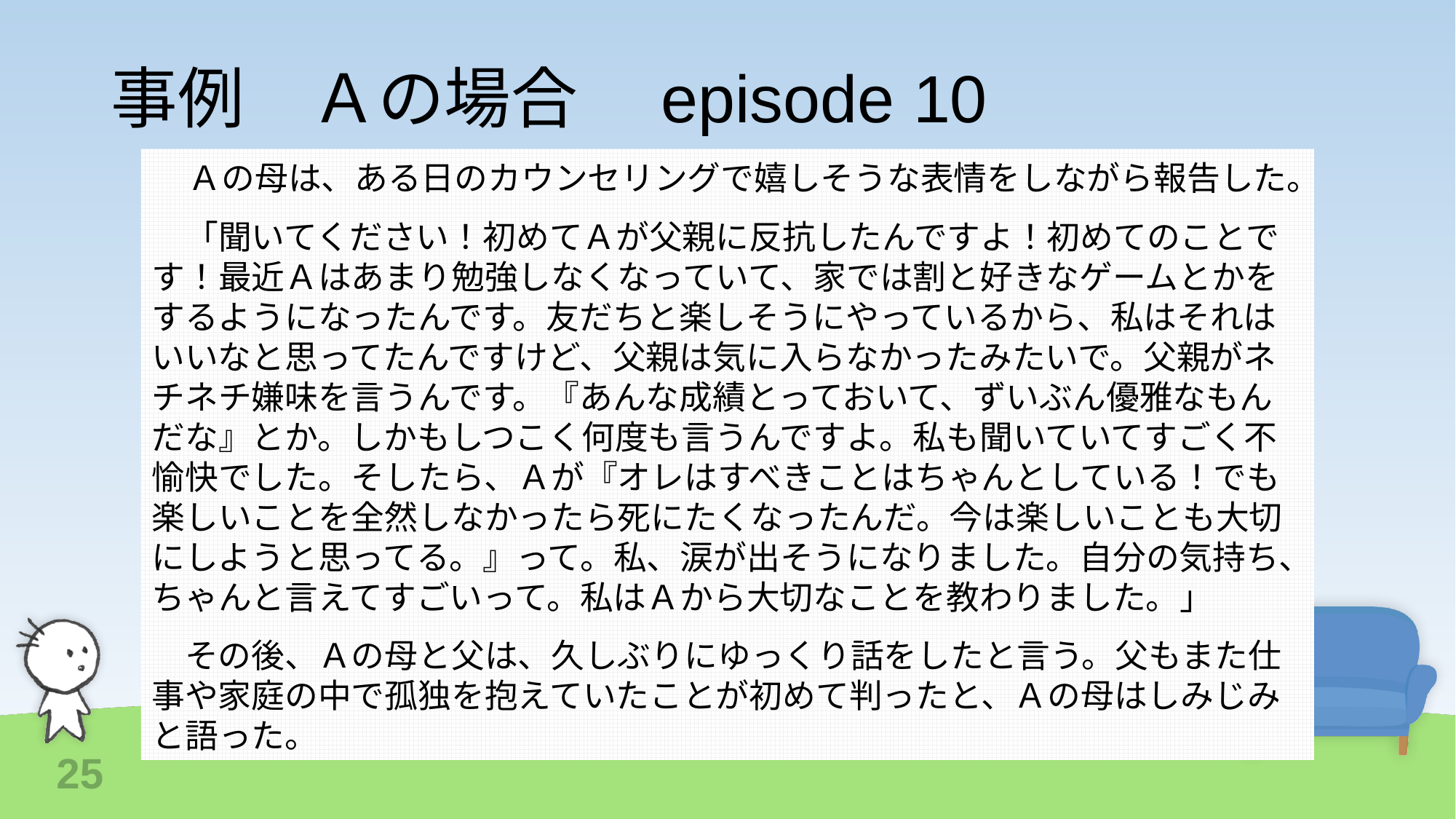

# 事例　Ａの場合　episode 10
　Ａの母は、ある日のカウンセリングで嬉しそうな表情をしながら報告した。
　「聞いてください！初めてＡが父親に反抗したんですよ！初めてのことです！最近Ａはあまり勉強しなくなっていて、家では割と好きなゲームとかをするようになったんです。友だちと楽しそうにやっているから、私はそれはいいなと思ってたんですけど、父親は気に入らなかったみたいで。父親がネチネチ嫌味を言うんです。『あんな成績とっておいて、ずいぶん優雅なもんだな』とか。しかもしつこく何度も言うんですよ。私も聞いていてすごく不愉快でした。そしたら、Ａが『オレはすべきことはちゃんとしている！でも楽しいことを全然しなかったら死にたくなったんだ。今は楽しいことも大切にしようと思ってる。』って。私、涙が出そうになりました。自分の気持ち、ちゃんと言えてすごいって。私はＡから大切なことを教わりました。」
　その後、Ａの母と父は、久しぶりにゆっくり話をしたと言う。父もまた仕事や家庭の中で孤独を抱えていたことが初めて判ったと、Ａの母はしみじみと語った。
25